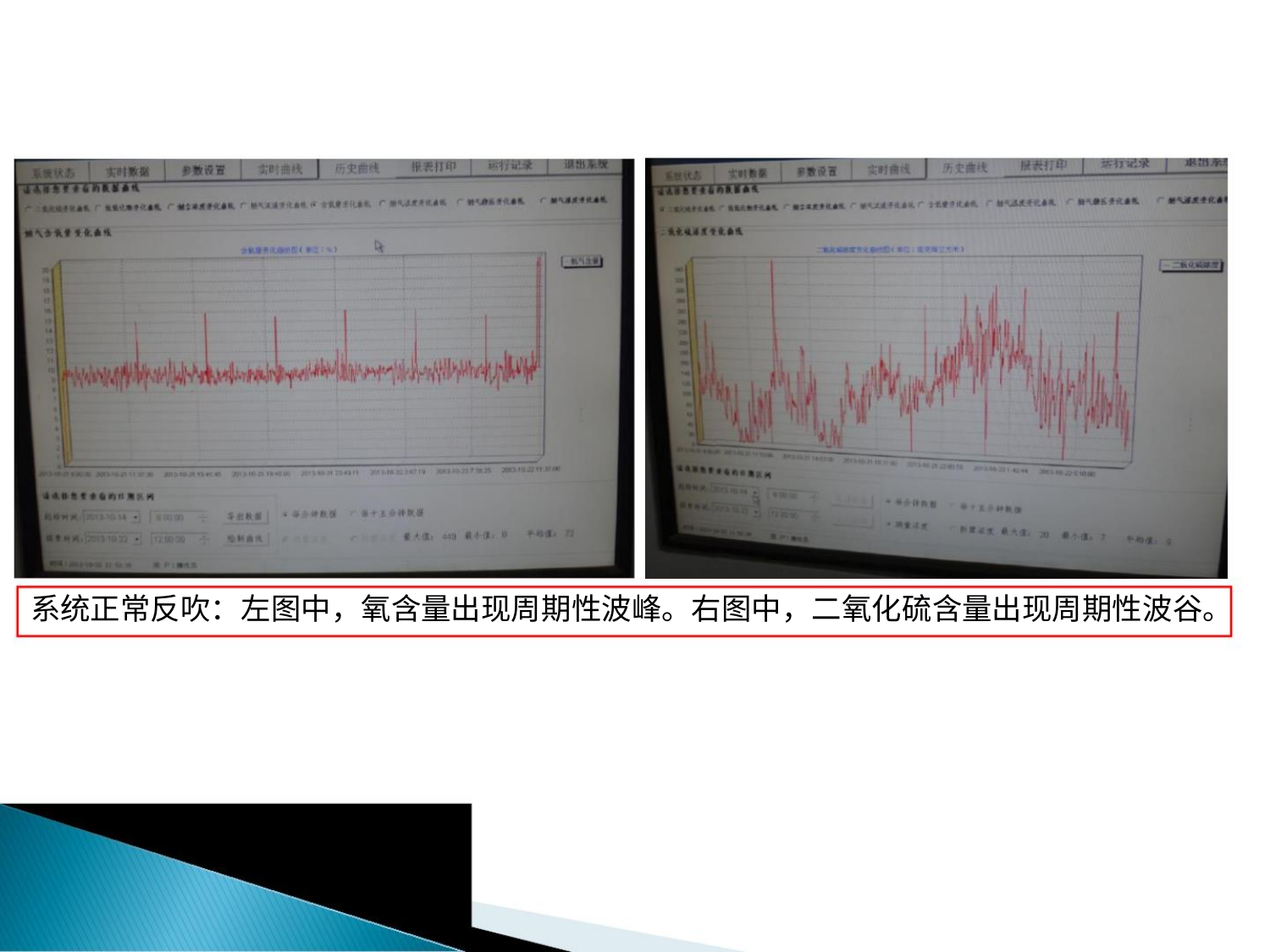

系统正常反吹：左图中，氧含量出现周期性波峰。右图中，二氧化硫含量出现周期性波谷。